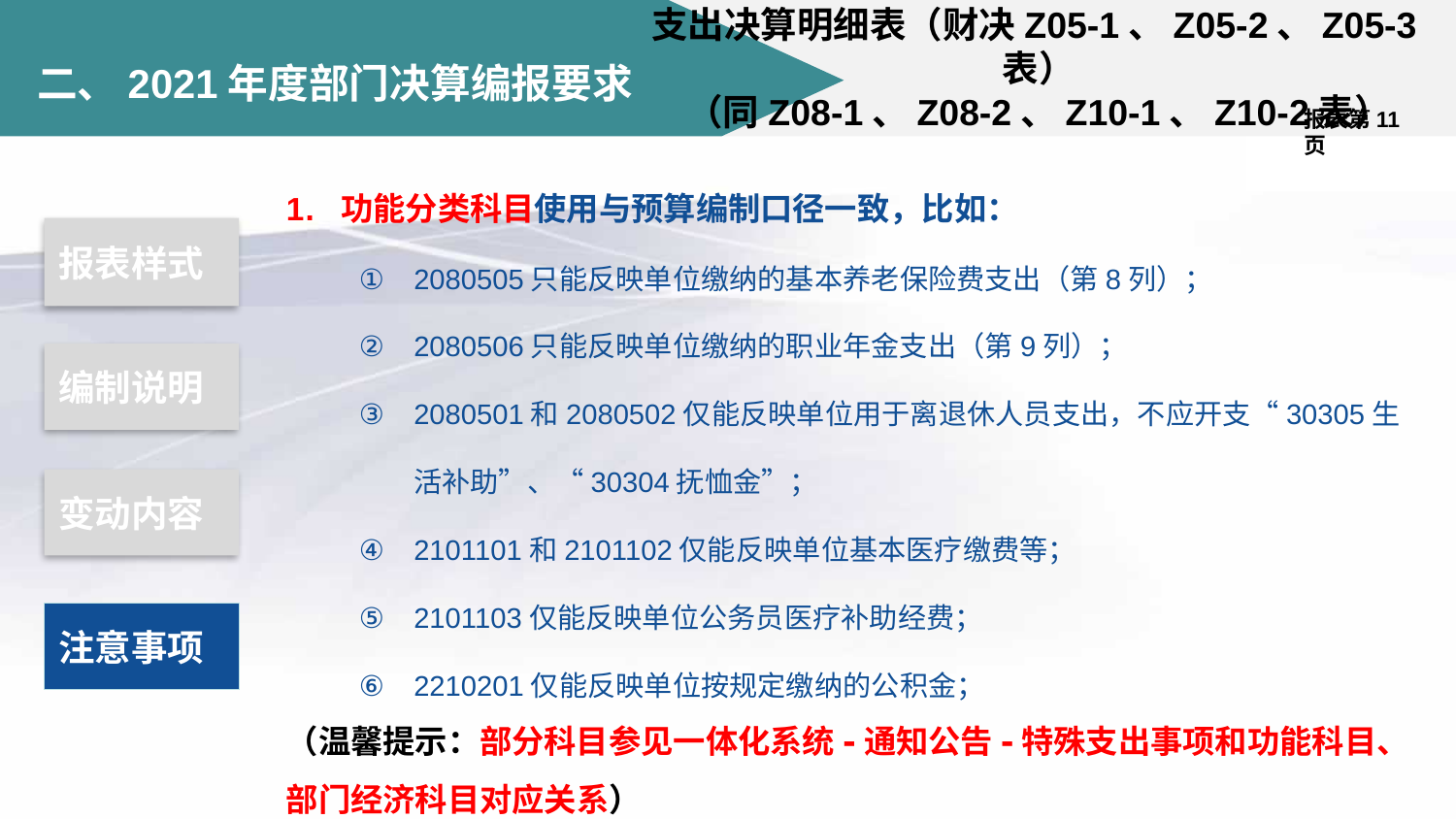

支出决算明细表（财决Z05-1、Z05-2、Z05-3表）
（同Z08-1、Z08-2、Z10-1、Z10-2表）
# 二、2021年度部门决算编报要求
报表第11页
功能分类科目使用与预算编制口径一致，比如：
2080505只能反映单位缴纳的基本养老保险费支出（第8列）；
2080506只能反映单位缴纳的职业年金支出（第9列）；
2080501和2080502仅能反映单位用于离退休人员支出，不应开支“30305生活补助”、“30304抚恤金”；
2101101和2101102仅能反映单位基本医疗缴费等；
2101103仅能反映单位公务员医疗补助经费；
2210201仅能反映单位按规定缴纳的公积金；
（温馨提示：部分科目参见一体化系统-通知公告-特殊支出事项和功能科目、部门经济科目对应关系）

报表样式
编制说明
变动内容
注意事项
53